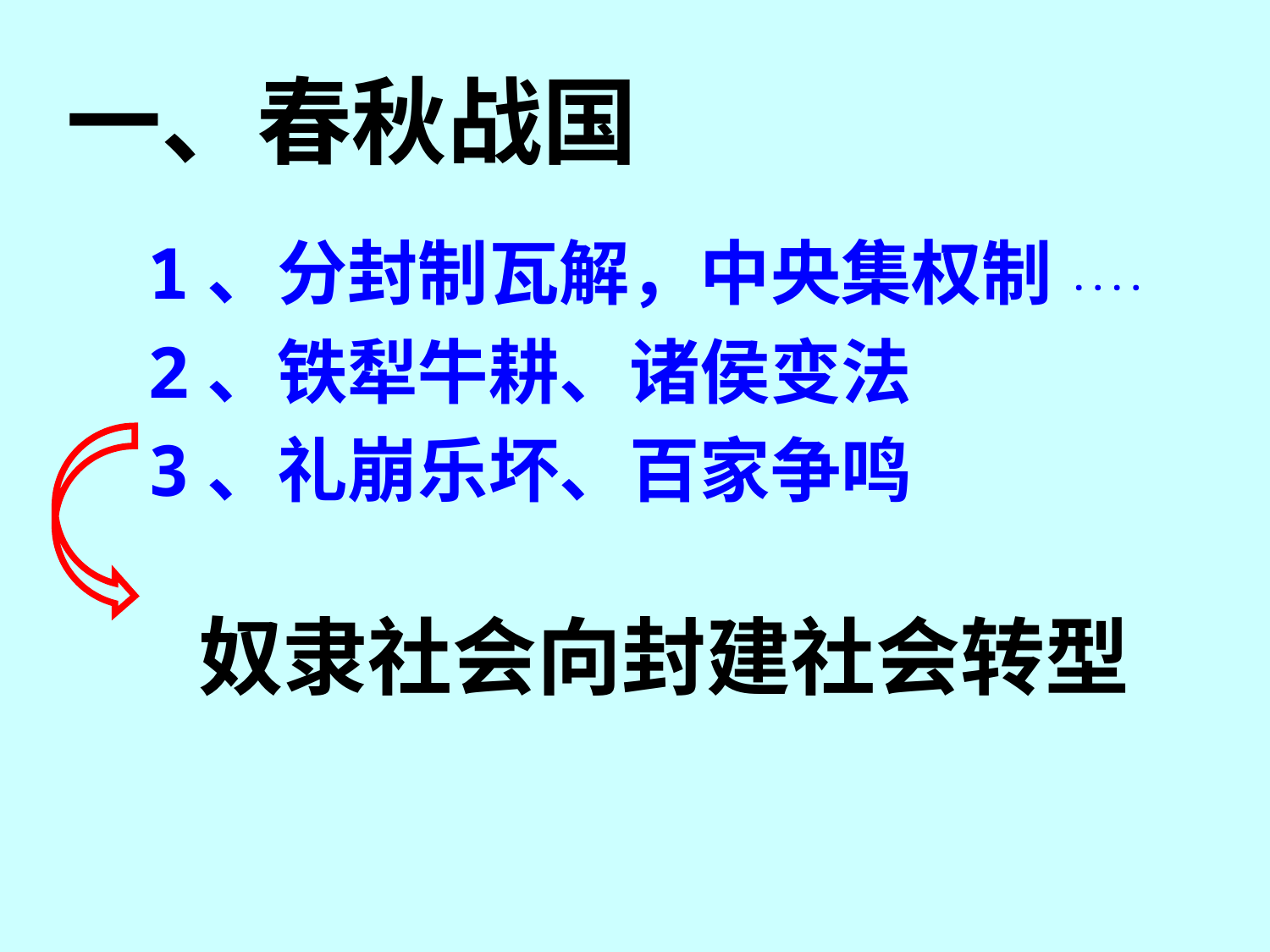

# 一、春秋战国
1、分封制瓦解，中央集权制····
2、铁犁牛耕、诸侯变法
3、礼崩乐坏、百家争鸣

奴隶社会向封建社会转型